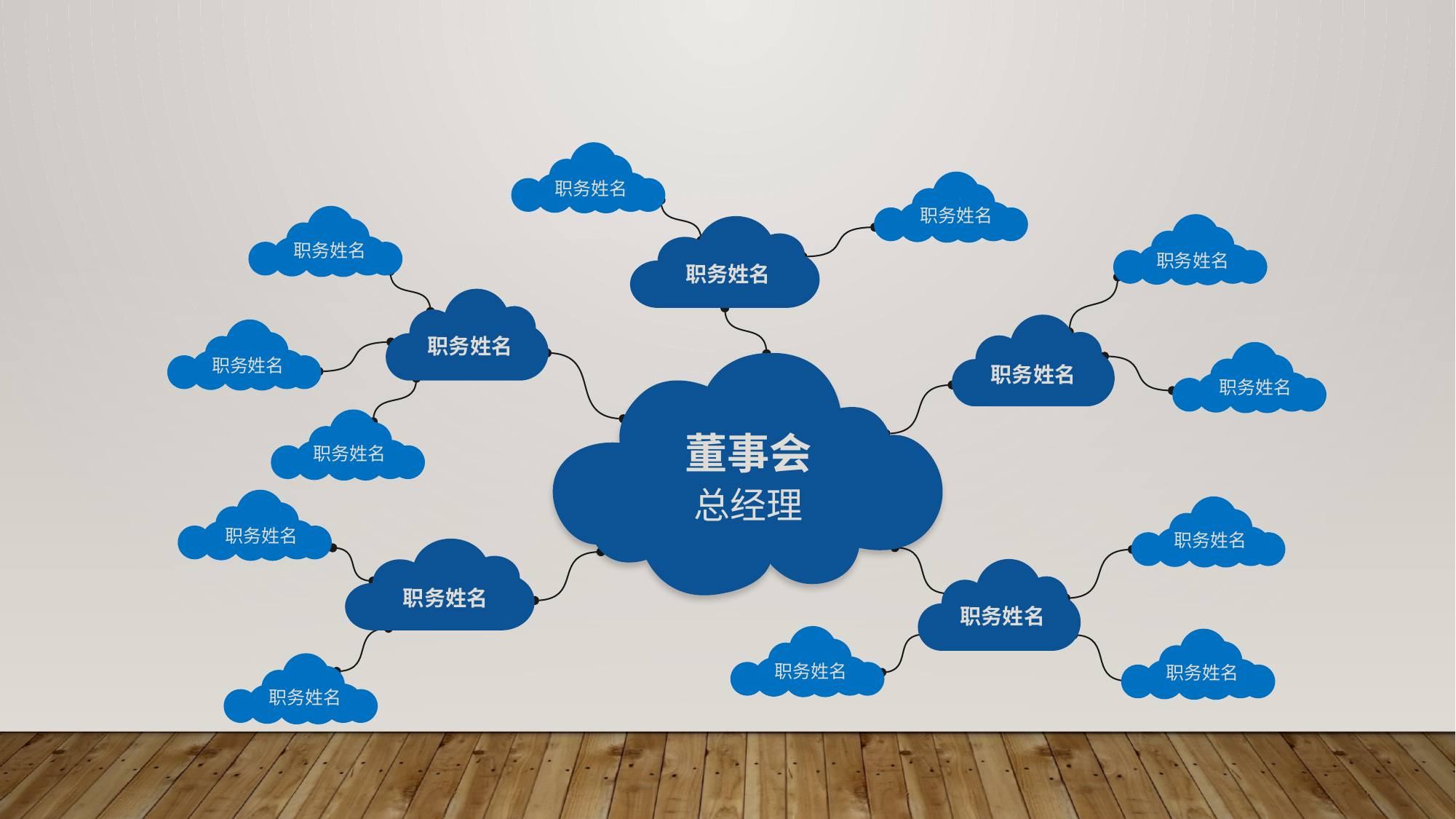

职务姓名
职务姓名

职务姓名
职务姓名
职务姓名

职务姓名

职务姓名

职务姓名
职务姓名

董事会
职务姓名
总经理

职务姓名
职务姓名

职务姓名
职务姓名

职务姓名
职务姓名
职务姓名